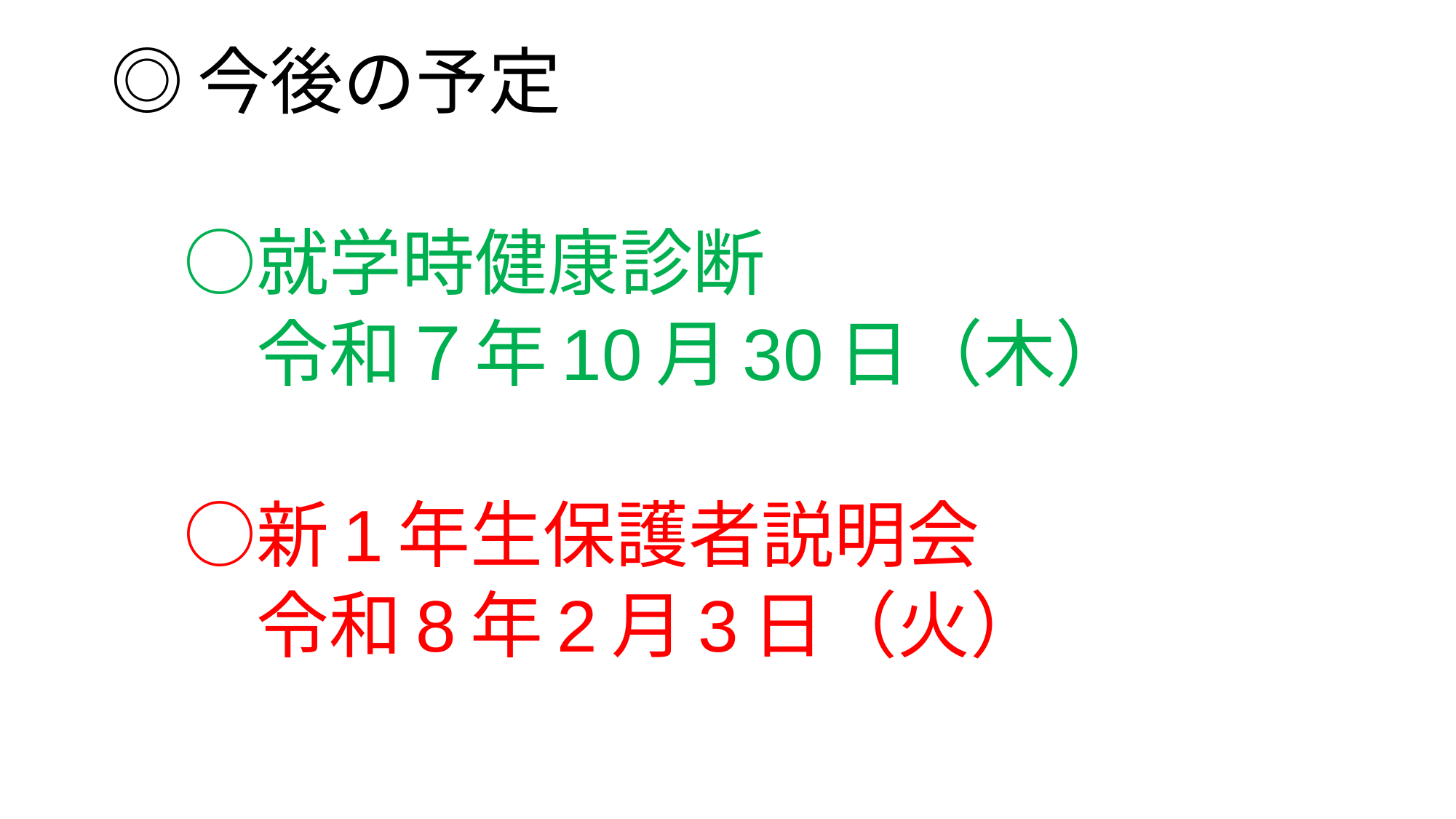

◎今後の予定

　○就学時健康診断
　　令和７年10月30日（木）

　○新1年生保護者説明会
　　令和8年2月3日（火）